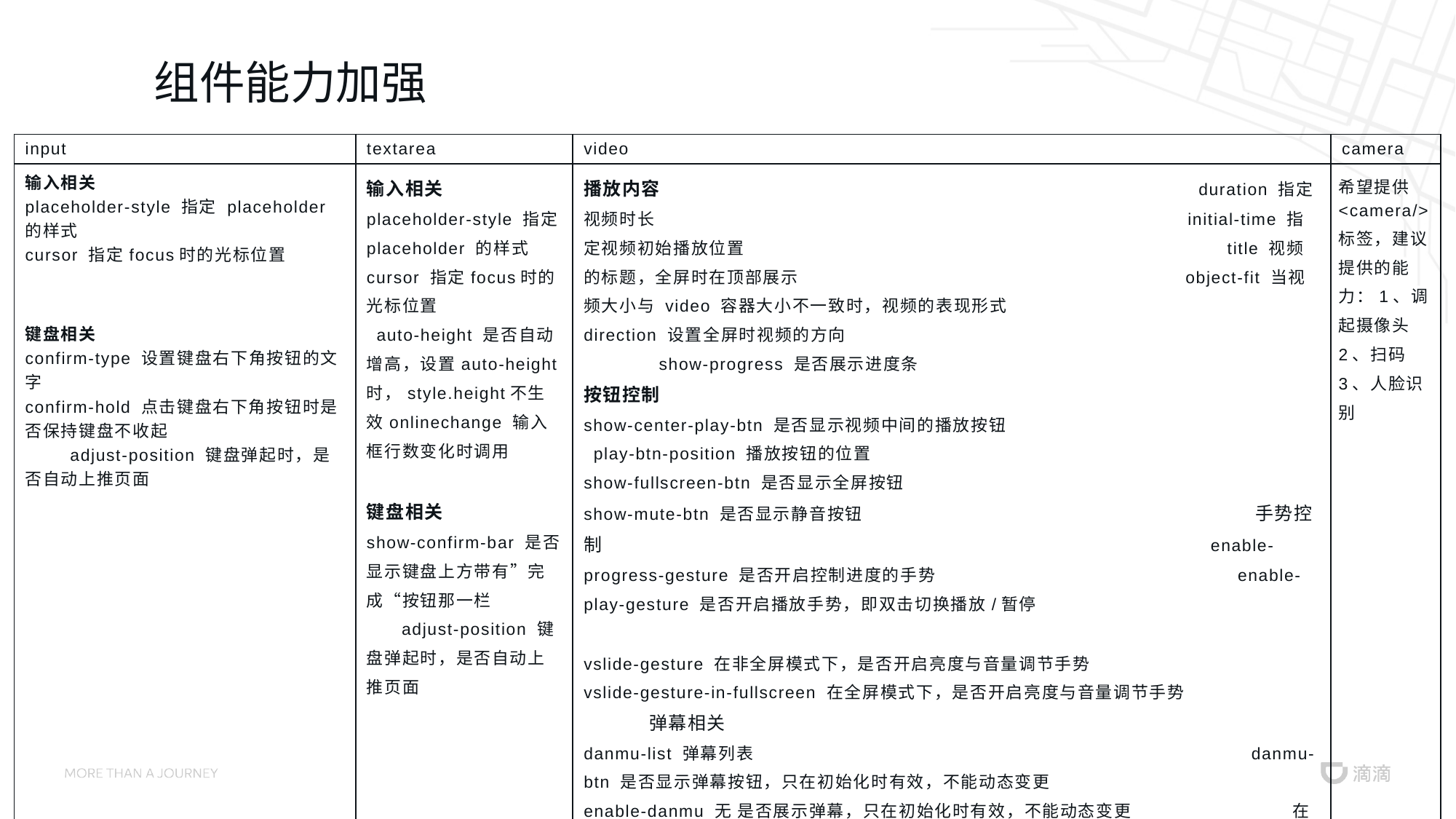

# 组件能力加强

| input | textarea | video | camera |
| --- | --- | --- | --- |
| 输入相关 placeholder-style 指定 placeholder 的样式 cursor 指定focus时的光标位置 键盘相关 confirm-type 设置键盘右下角按钮的文字 confirm-hold 点击键盘右下角按钮时是否保持键盘不收起 adjust-position 键盘弹起时，是否自动上推页面 | 输入相关 placeholder-style 指定 placeholder 的样式 cursor 指定focus时的光标位置 auto-height 是否自动增高，设置auto-height时，style.height不生效onlinechange 输入框行数变化时调用 键盘相关 show-confirm-bar 是否显示键盘上方带有”完成“按钮那一栏 adjust-position 键盘弹起时，是否自动上推页面 | 播放内容 duration 指定视频时长 initial-time 指定视频初始播放位置 title 视频的标题，全屏时在顶部展示 object-fit 当视频大小与 video 容器大小不一致时，视频的表现形式 direction 设置全屏时视频的方向 show-progress 是否展示进度条 按钮控制 show-center-play-btn 是否显示视频中间的播放按钮 play-btn-position 播放按钮的位置 show-fullscreen-btn 是否显示全屏按钮 show-mute-btn 是否显示静音按钮 手势控制 enable-progress-gesture 是否开启控制进度的手势 enable-play-gesture 是否开启播放手势，即双击切换播放/暂停   vslide-gesture 在非全屏模式下，是否开启亮度与音量调节手势 vslide-gesture-in-fullscreen 在全屏模式下，是否开启亮度与音量调节手势 弹幕相关 danmu-list 弹幕列表 danmu-btn 是否显示弹幕按钮，只在初始化时有效，不能动态变更 enable-danmu 无 是否展示弹幕，只在初始化时有效，不能动态变更 在之前的讨论会也有关于视频媒体组件的讨论：https://www.w3.org/2018/11/17-chinese-web-minutes.html | 希望提供<camera/>标签，建议提供的能力：1、调起摄像头 2、扫码 3、人脸识别 |